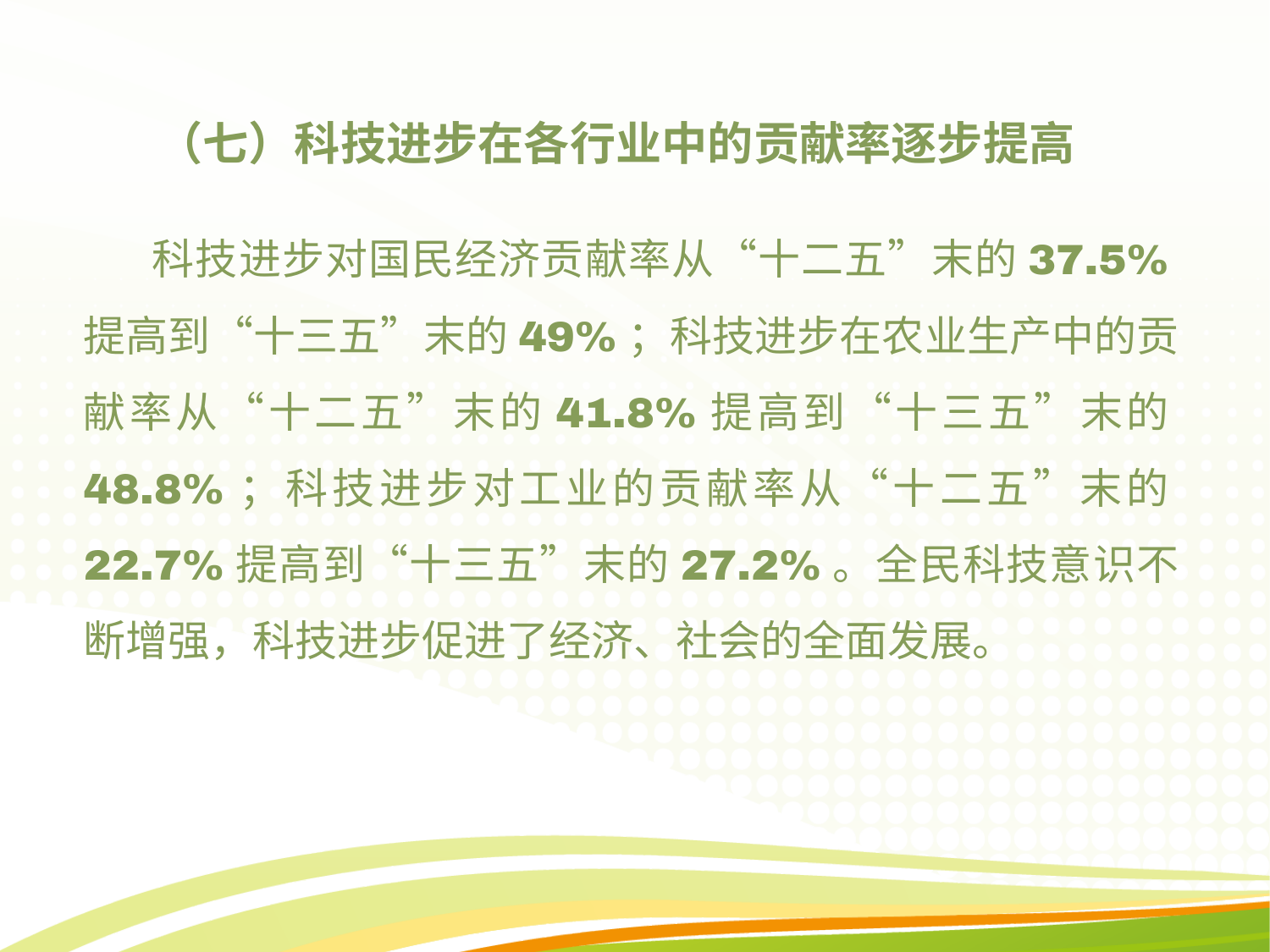

（七）科技进步在各行业中的贡献率逐步提高
     科技进步对国民经济贡献率从“十二五”末的37.5%提高到“十三五”末的49%；科技进步在农业生产中的贡献率从“十二五”末的41.8%提高到“十三五”末的48.8%；科技进步对工业的贡献率从“十二五”末的22.7%提高到“十三五”末的27.2%。全民科技意识不断增强，科技进步促进了经济、社会的全面发展。